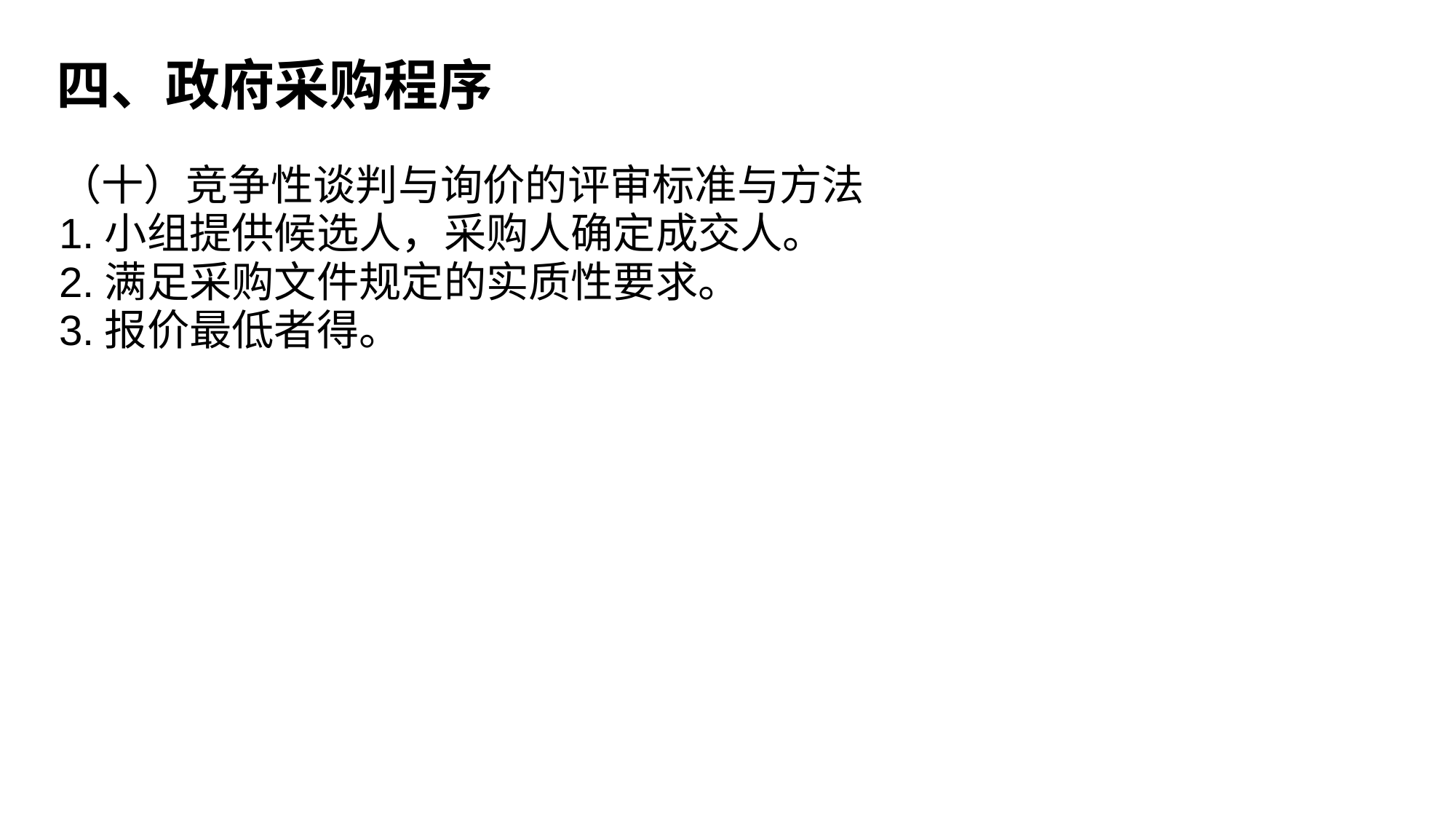

四、政府采购程序
（十）竞争性谈判与询价的评审标准与方法
1.小组提供候选人，采购人确定成交人。
2.满足采购文件规定的实质性要求。
3.报价最低者得。